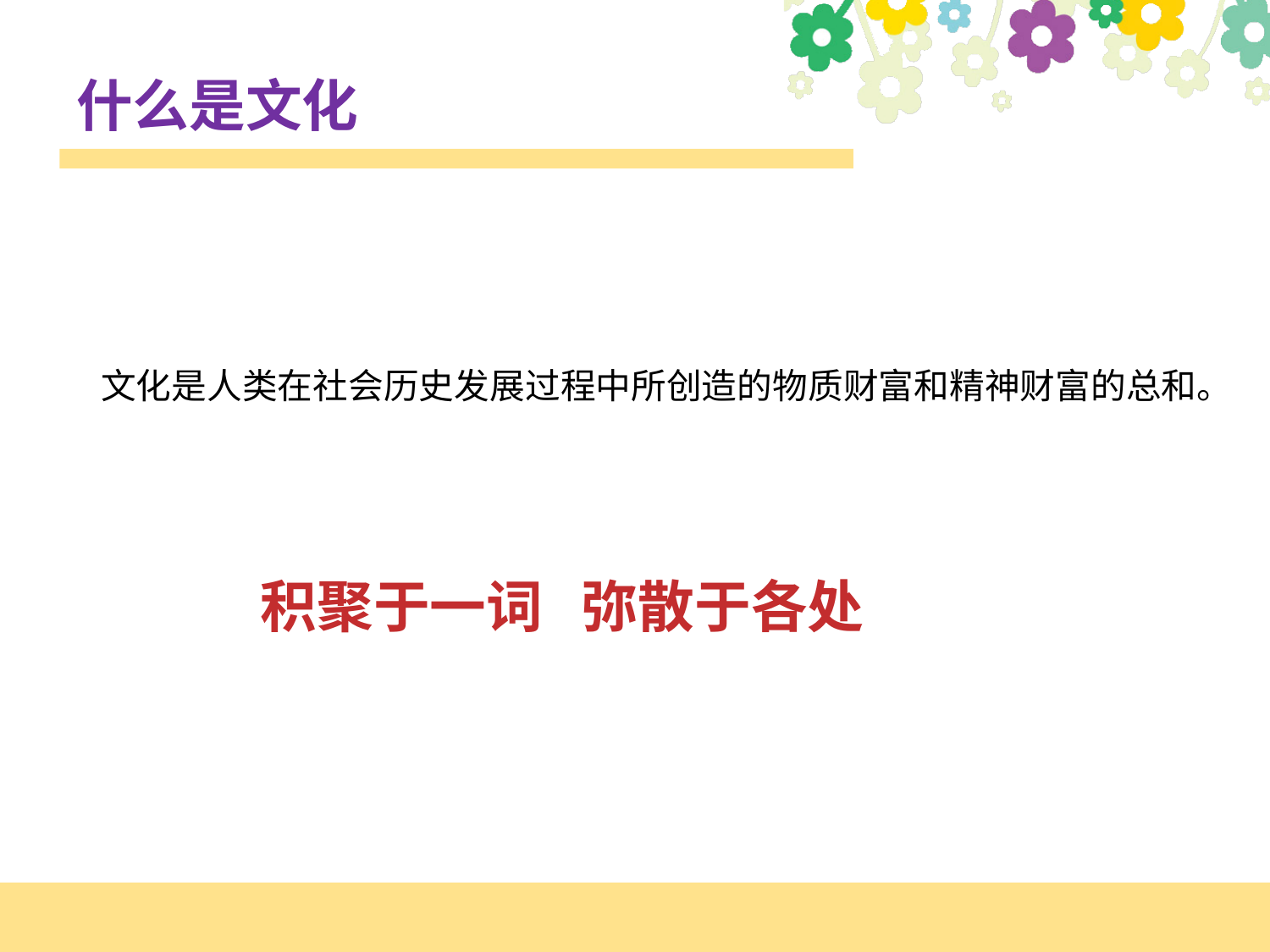

# 什么是文化
文化是人类在社会历史发展过程中所创造的物质财富和精神财富的总和。
积聚于一词   弥散于各处